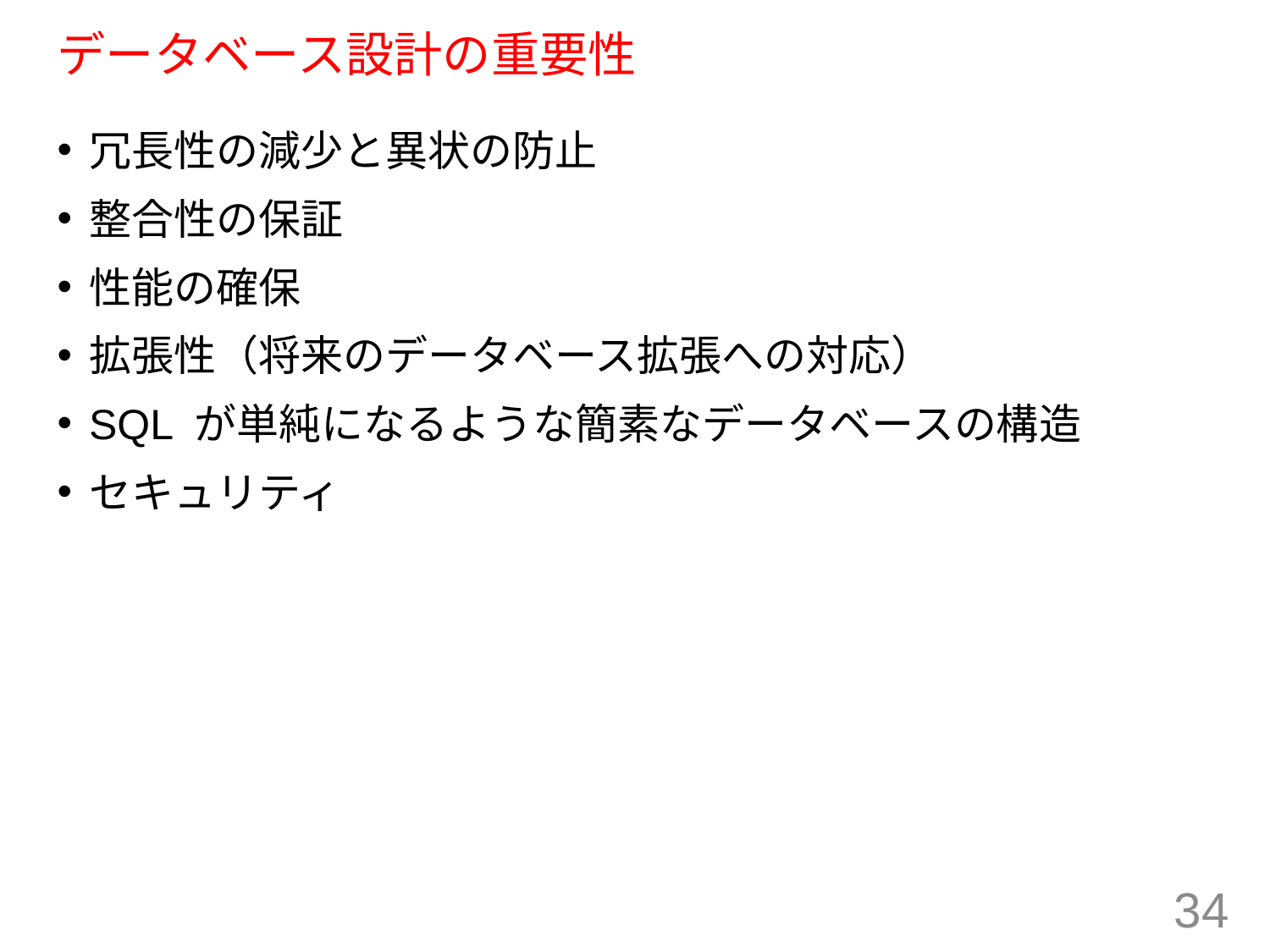

# データベース設計の重要性
冗長性の減少と異状の防止
整合性の保証
性能の確保
拡張性（将来のデータベース拡張への対応）
SQL が単純になるような簡素なデータベースの構造
セキュリティ
34